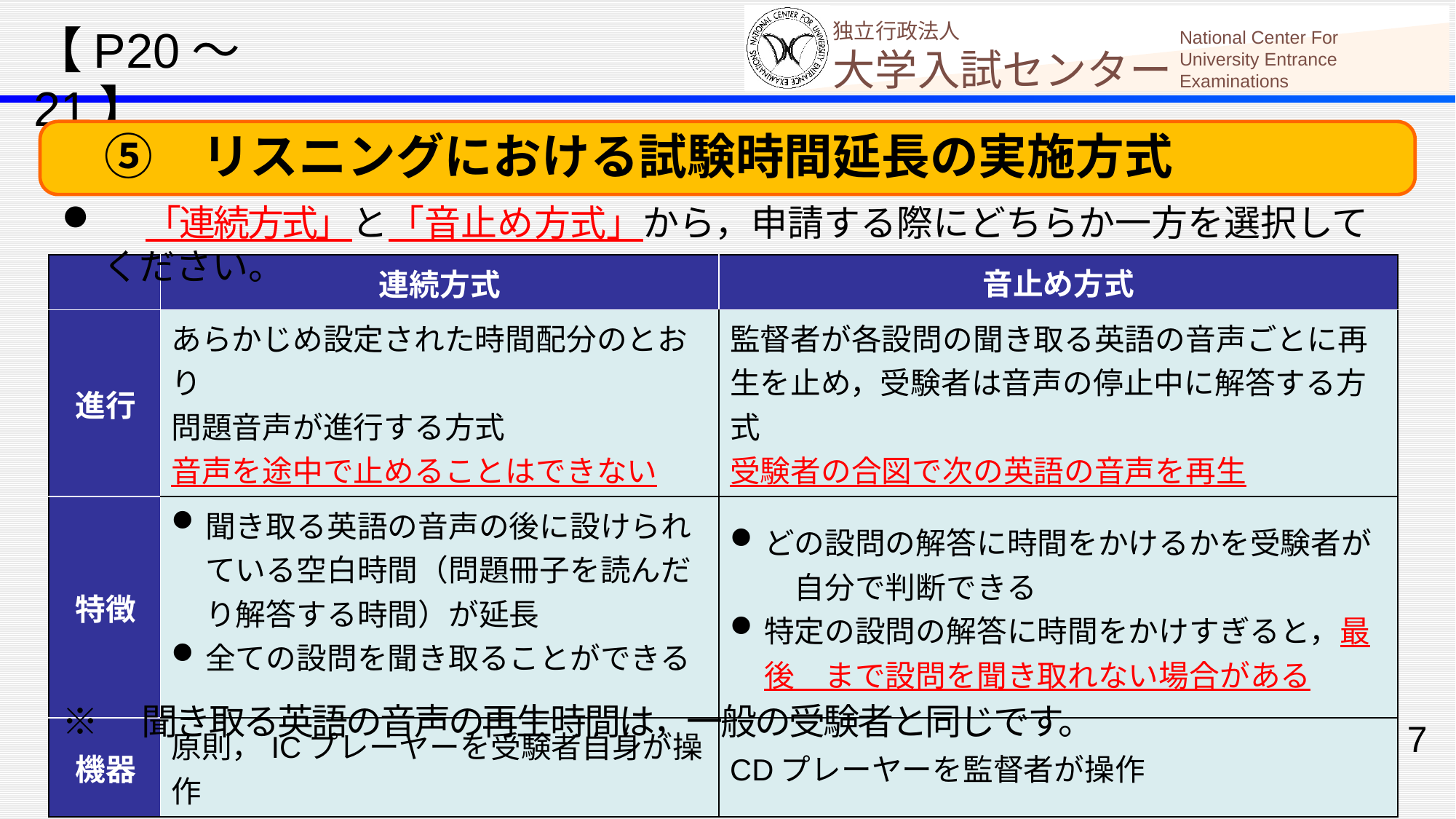

【P20～21】
　⑤　リスニングにおける試験時間延長の実施方式
　 「連続方式」と「音止め方式」から，申請する際にどちらか一方を選択してください。
|  | 連続方式 | 音止め方式 |
| --- | --- | --- |
| 進行 | あらかじめ設定された時間配分のとおり 問題音声が進行する方式 音声を途中で止めることはできない | 監督者が各設問の聞き取る英語の音声ごとに再生を止め，受験者は音声の停止中に解答する方式 受験者の合図で次の英語の音声を再生 |
| 特徴 | 聞き取る英語の音声の後に設けられている空白時間（問題冊子を読んだり解答する時間）が延長 全ての設問を聞き取ることができる | どの設問の解答に時間をかけるかを受験者が　自分で判断できる 特定の設問の解答に時間をかけすぎると，最後　まで設問を聞き取れない場合がある |
| 機器 | 原則，ICプレーヤーを受験者自身が操作 | CDプレーヤーを監督者が操作 |
※　聞き取る英語の音声の再生時間は，一般の受験者と同じです。
7